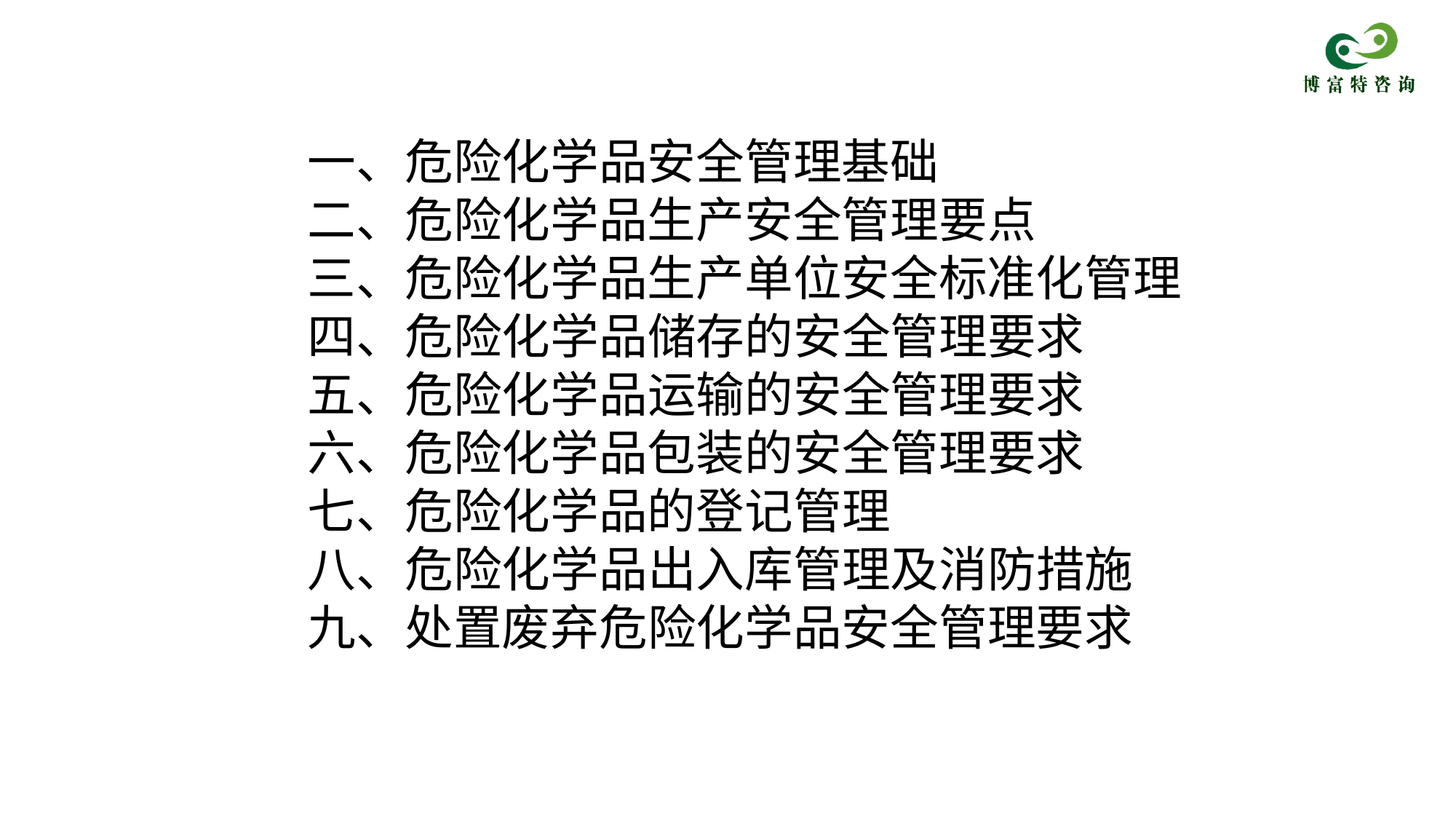

一、危险化学品安全管理基础
  二、危险化学品生产安全管理要点
  三、危险化学品生产单位安全标准化管理
  四、危险化学品储存的安全管理要求
  五、危险化学品运输的安全管理要求
  六、危险化学品包装的安全管理要求
  七、危险化学品的登记管理
  八、危险化学品出入库管理及消防措施
  九、处置废弃危险化学品安全管理要求